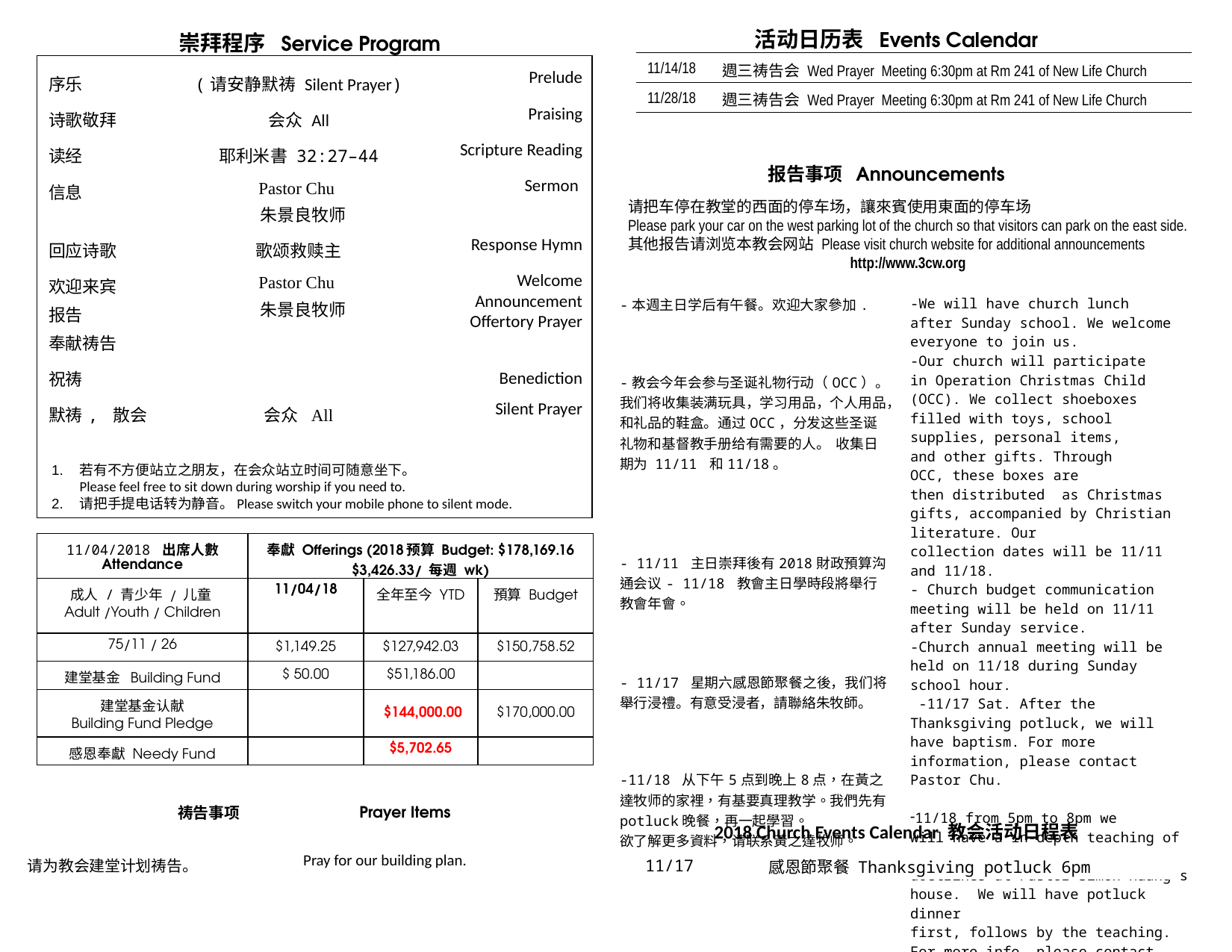

活动日历表  Events Calendar
崇拜程序  Service Program
| 11/14/18 | 週三祷告会 Wed Prayer Meeting 6:30pm at Rm 241 of New Life Church |
| --- | --- |
| 11/28/18 | 週三祷告会 Wed Prayer Meeting 6:30pm at Rm 241 of New Life Church |

| 序乐 | (请安静默祷 Silent Prayer) | Prelude |
| --- | --- | --- |
| 诗歌敬拜 | 会众 All | Praising |
| 读经 | 耶利米書 32:27–44 | Scripture Reading |
| 信息 | Pastor Chu  朱景良牧师 | Sermon |
| 回应诗歌 | 歌颂救赎主 | Response Hymn |
| 欢迎来宾 报告 奉献祷告 | Pastor Chu  朱景良牧师 | Welcome Announcement Offertory Prayer |
| 祝祷 |  | Benediction |
| 默祷, 散会 | 会众 All | Silent Prayer |
报告事项  Announcements
请把车停在教堂的西面的停车场，讓來賓使用東面的停车场
Please park your car on the west parking lot of the church so that visitors can park on the east side.
其他报告请浏览本教会网站 Please visit church website for additional announcements
http://www.3cw.org
| -本週主日学后有午餐。欢迎大家參加.​ ​ ​ ​ -教会今年会参与圣诞礼物行动（OCC）。我们将收集装满玩具，学习用品，个人用品，和礼品的鞋盒。通过OCC，分发这些圣诞礼物和基督教手册给有需要的人。  收集日期为 11/11 和11/18。​ ​ ​ ​ ​ - 11/11 主日崇拜後有2018財政預算沟通会议- 11/18 教會主日學時段將舉行教會年會。​ ​ ​ ​ - 11/17 星期六感恩節聚餐之後，我们将舉行浸禮。有意受浸者，請聯絡朱牧師。 -11/18 从下午5点到晚上8点，在黃之達牧师的家裡，有基要真理教学。我們先有potluck晚餐，再一起學習。  欲了解更多資料，请联系黃之達牧师。 | -We will have church lunch after Sunday school. We welcome ​ everyone to join us.​ -Our church will participate in Operation Christmas Child (OCC). We collect shoeboxes filled with toys, school supplies, personal items, and other gifts. Through OCC, these boxes are then distributed  as Christmas gifts, accompanied by Christian literature. Our collection dates will be 11/11 and 11/18.​ - Church budget communication meeting will be held on 11/11 after Sunday service.  -Church annual meeting will be held on 11/18 during Sunday school hour.​  -11/17 Sat. After the Thanksgiving potluck, we will have baptism. For more information, please contact Pastor Chu. 11/18 from 5pm to 8pm we will have a in-depth teaching of major  doctrines at Pastor Simon Huang’s house.  We will have potluck dinner  first, follows by the teaching. For more info, please contact Pastor  Simon Huang. |
| --- | --- |
|  |  |
若有不方便站立之朋友，在会众站立时间可随意坐下。
Please feel free to sit down during worship if you need to.
请把手提电话转为静音。Please switch your mobile phone to silent mode.
| 11/04/2018 出席人數 Attendance | 奉獻 Offerings (2018预算 Budget: $178,169.16 $3,426.33/ 每週 wk) |  |  |
| --- | --- | --- | --- |
| 成人 / 青少年 / 儿童 Adult /Youth / Children | 11/04/18 | 全年至今 YTD | 預算 Budget |
| 75/11 / 26 | $1,149.25 | $127,942.03 | $150,758.52 |
| 建堂基金 Building Fund | $ 50.00 | $51,186.00 |  |
| 建堂基金认献 Building Fund Pledge |  | $144,000.00 | $170,000.00 |
| 感恩奉獻 Needy Fund |  | $5,702.65 |  |

Prayer Items
祷告事项
2018 Church Events Calendar 教会活动日程表
| 请为教会建堂计划祷告。 | Pray for our building plan. |
| --- | --- |
| 11/17 | 感恩節聚餐 Thanksgiving potluck 6pm |
| --- | --- |